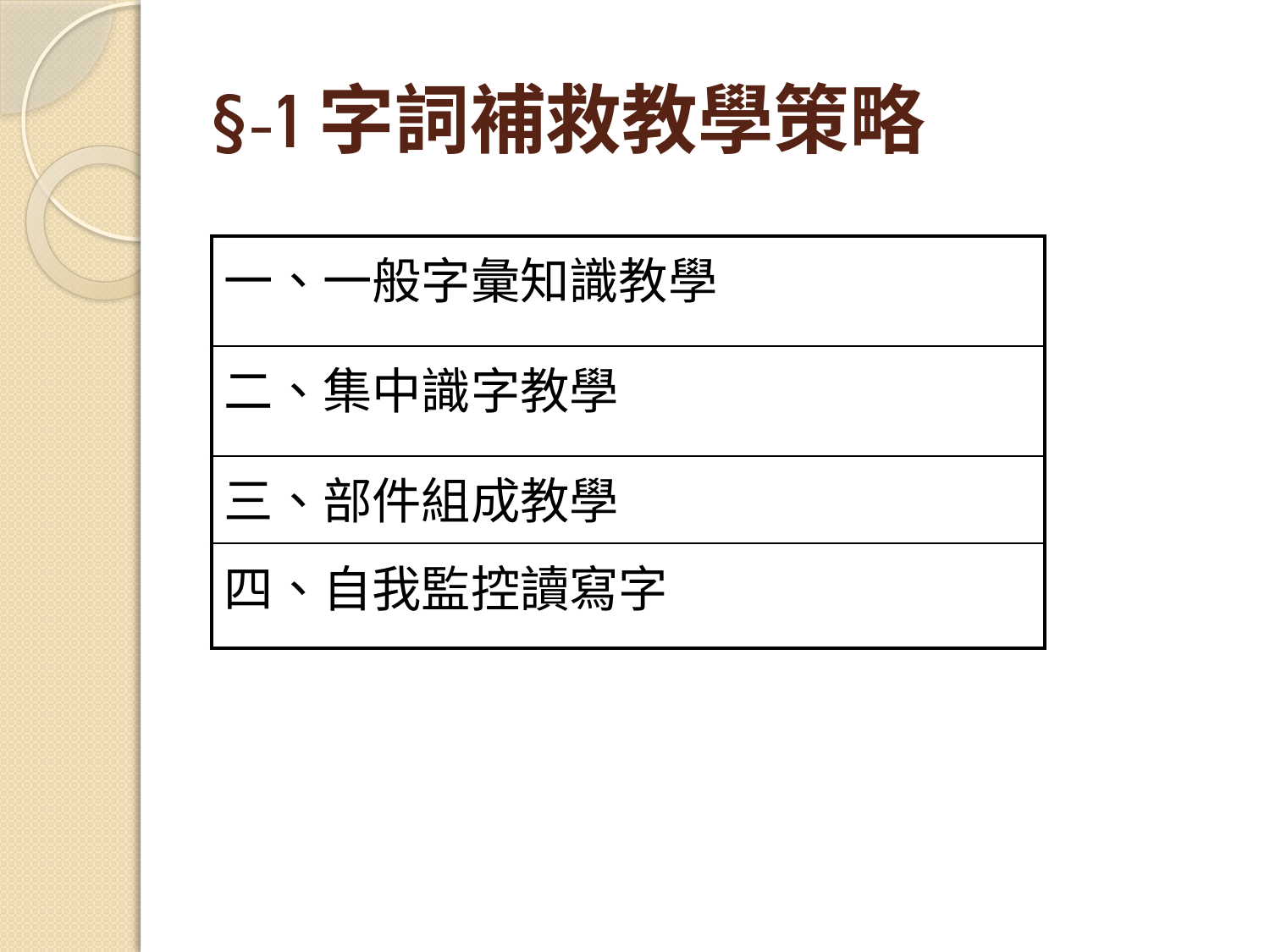

# §-1字詞補救教學策略
| 一、一般字彙知識教學 |
| --- |
| 二、集中識字教學 |
| 三、部件組成教學 |
| 四、自我監控讀寫字 |